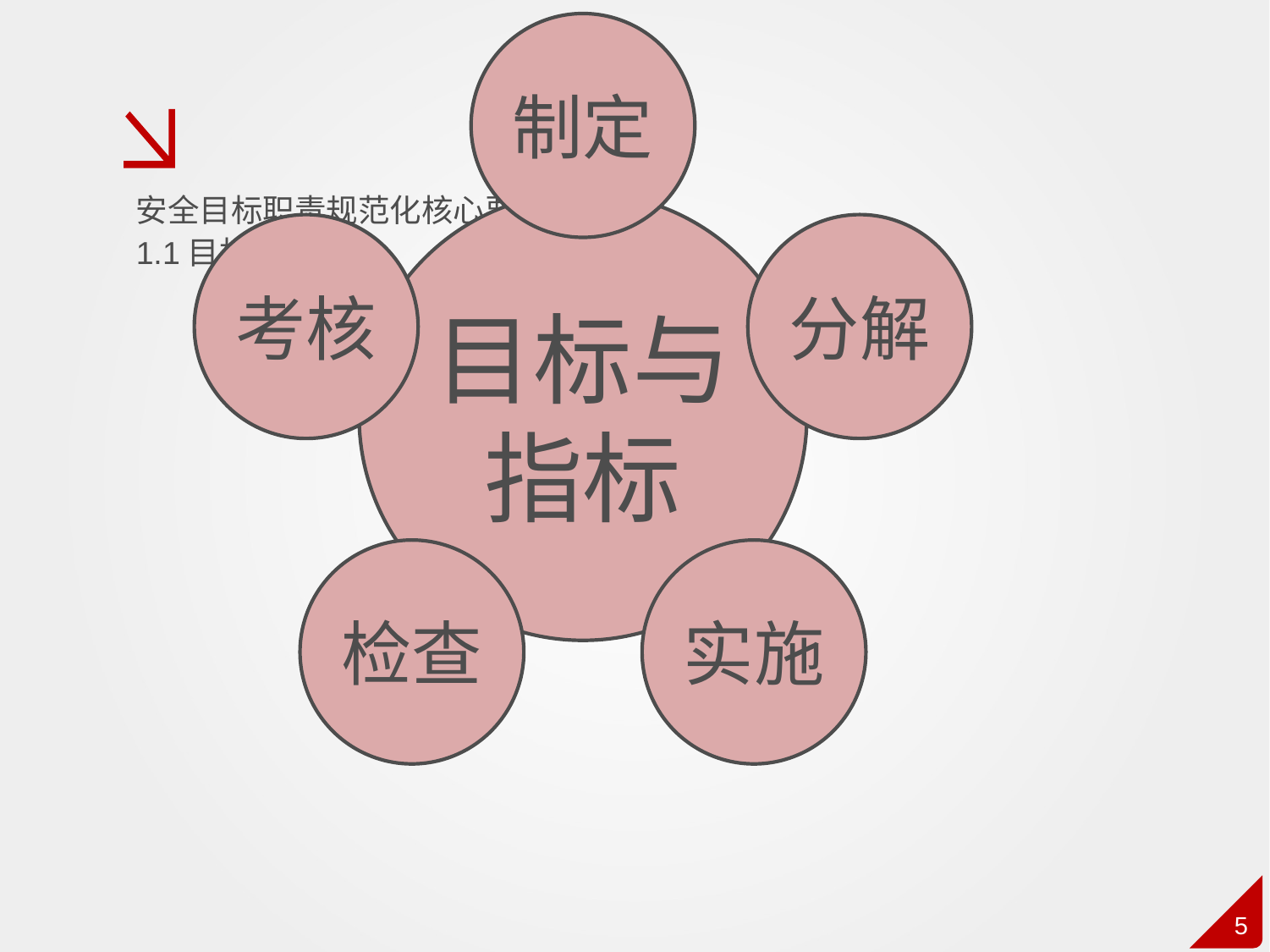

目标与指标
制定
分解
实施
检查
考核

安全目标职责规范化核心要求：
1.1目标职责